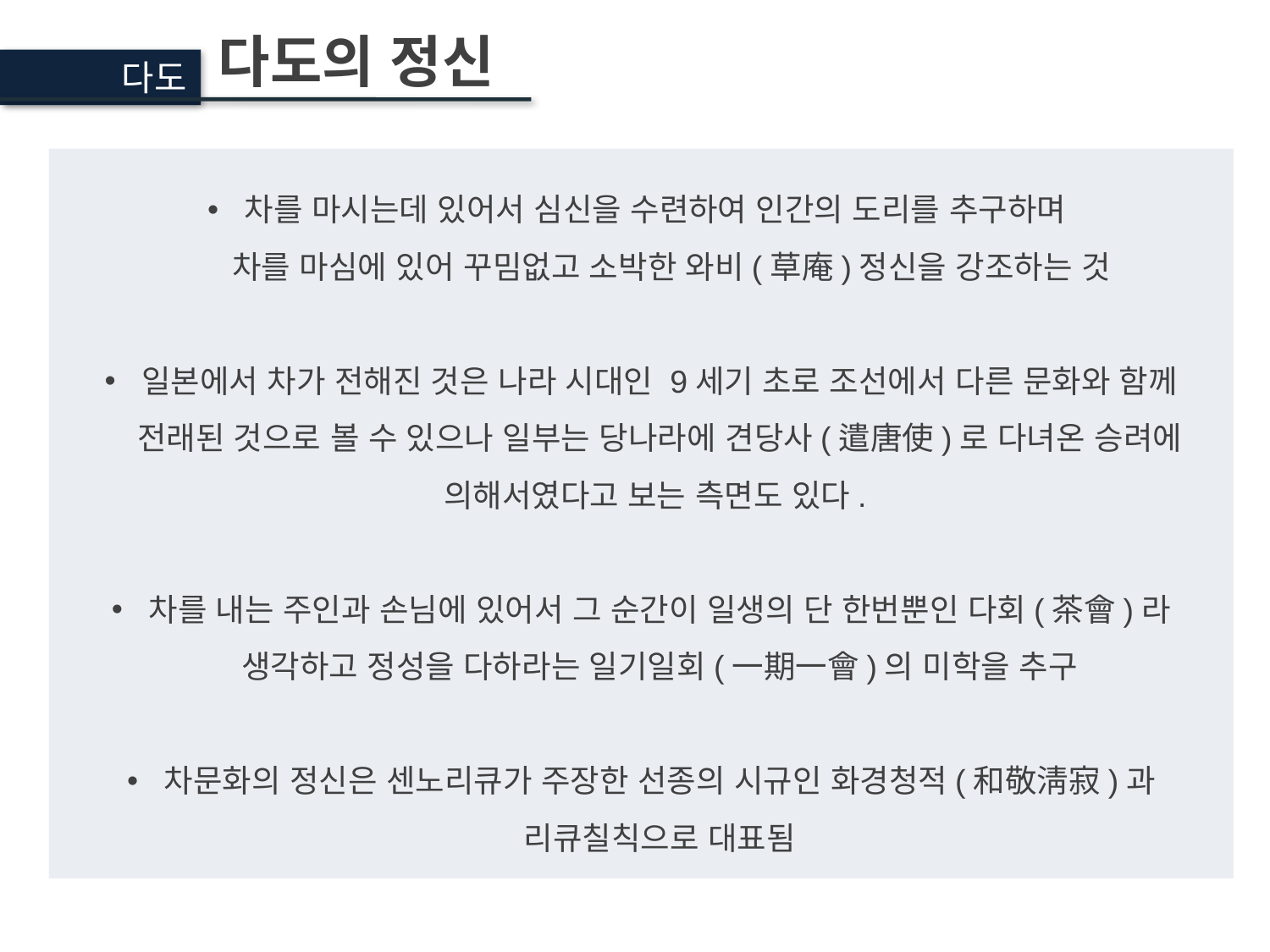

다도의 정신

다도

차를 마시는데 있어서 심신을 수련하여 인간의 도리를 추구하며
      차를 마심에 있어 꾸밈없고 소박한 와비(草庵)정신을 강조하는 것

일본에서 차가 전해진 것은 나라 시대인 9세기 초로 조선에서 다른 문화와 함께 전래된 것으로 볼 수 있으나 일부는 당나라에 견당사(遣唐使)로 다녀온 승려에 의해서였다고 보는 측면도 있다.

차를 내는 주인과 손님에 있어서 그 순간이 일생의 단 한번뿐인 다회(茶會)라 생각하고 정성을 다하라는 일기일회(一期一會)의 미학을 추구

차문화의 정신은 센노리큐가 주장한 선종의 시규인 화경청적(和敬淸寂)과 리큐칠칙으로 대표됨